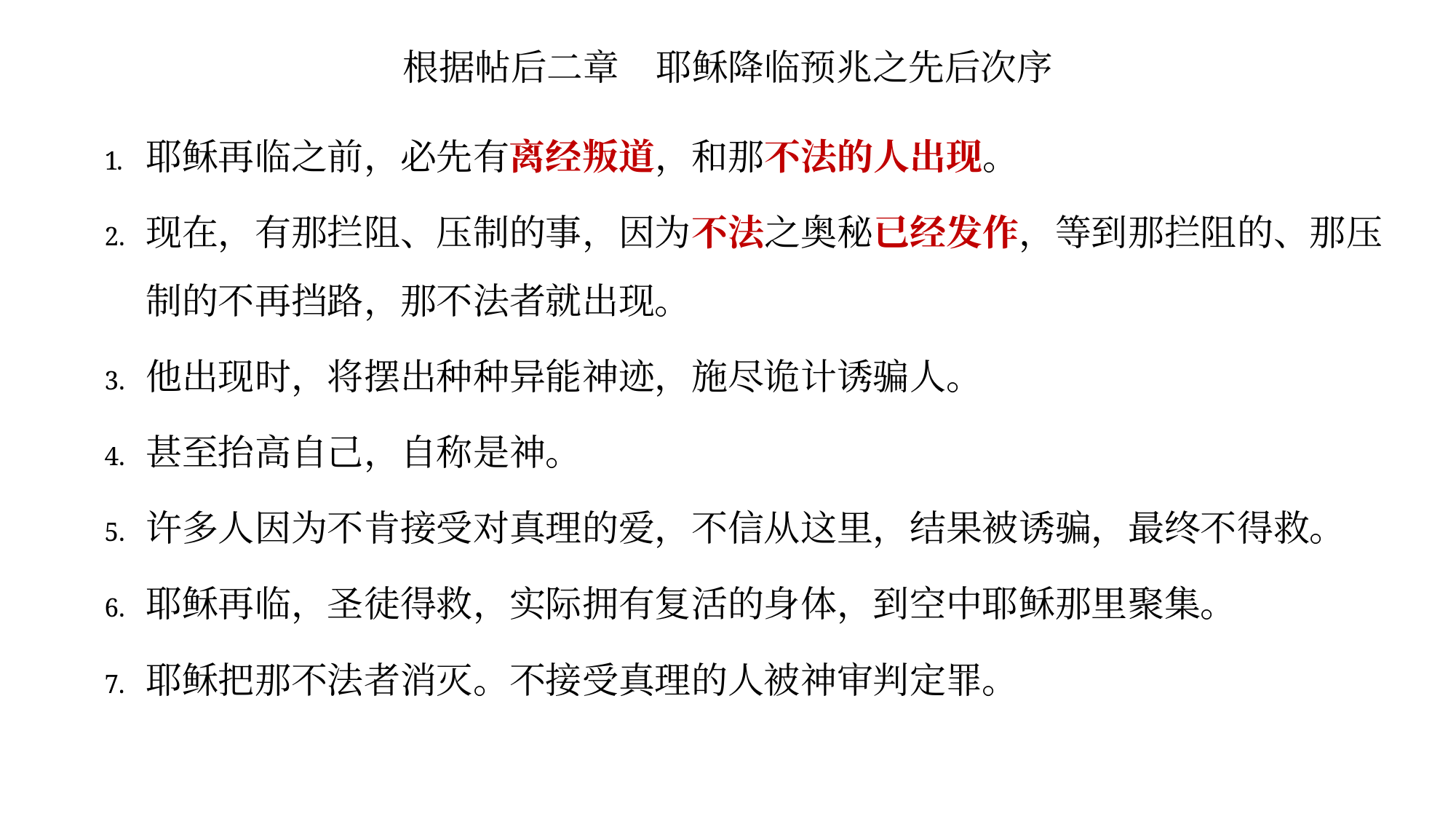

# 根据帖后二章    耶稣降临预兆之先后次序
耶稣再临之前，必先有离经叛道，和那不法的人出现。
现在，有那拦阻、压制的事，因为不法之奥秘已经发作，等到那拦阻的、那压制的不再挡路，那不法者就出现。
他出现时，将摆出种种异能神迹，施尽诡计诱骗人。
甚至抬高自己，自称是神。
许多人因为不肯接受对真理的爱，不信从这里，结果被诱骗，最终不得救。
耶稣再临，圣徒得救，实际拥有复活的身体，到空中耶稣那里聚集。
耶稣把那不法者消灭。不接受真理的人被神审判定罪。